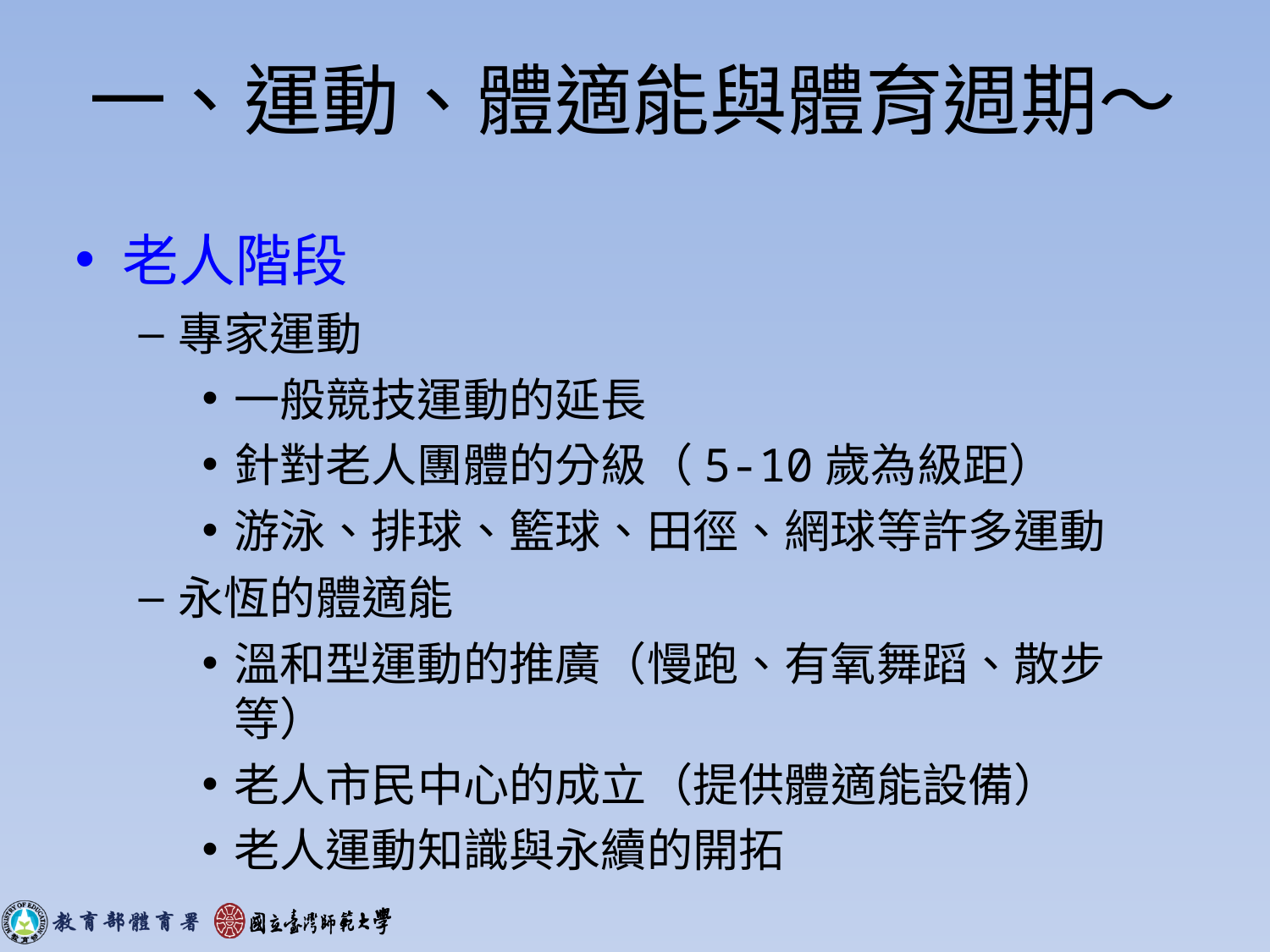

# 一、運動、體適能與體育週期～
老人階段
專家運動
一般競技運動的延長
針對老人團體的分級（5-10歲為級距）
游泳、排球、籃球、田徑、網球等許多運動
永恆的體適能
溫和型運動的推廣（慢跑、有氧舞蹈、散步等）
老人市民中心的成立（提供體適能設備）
老人運動知識與永續的開拓